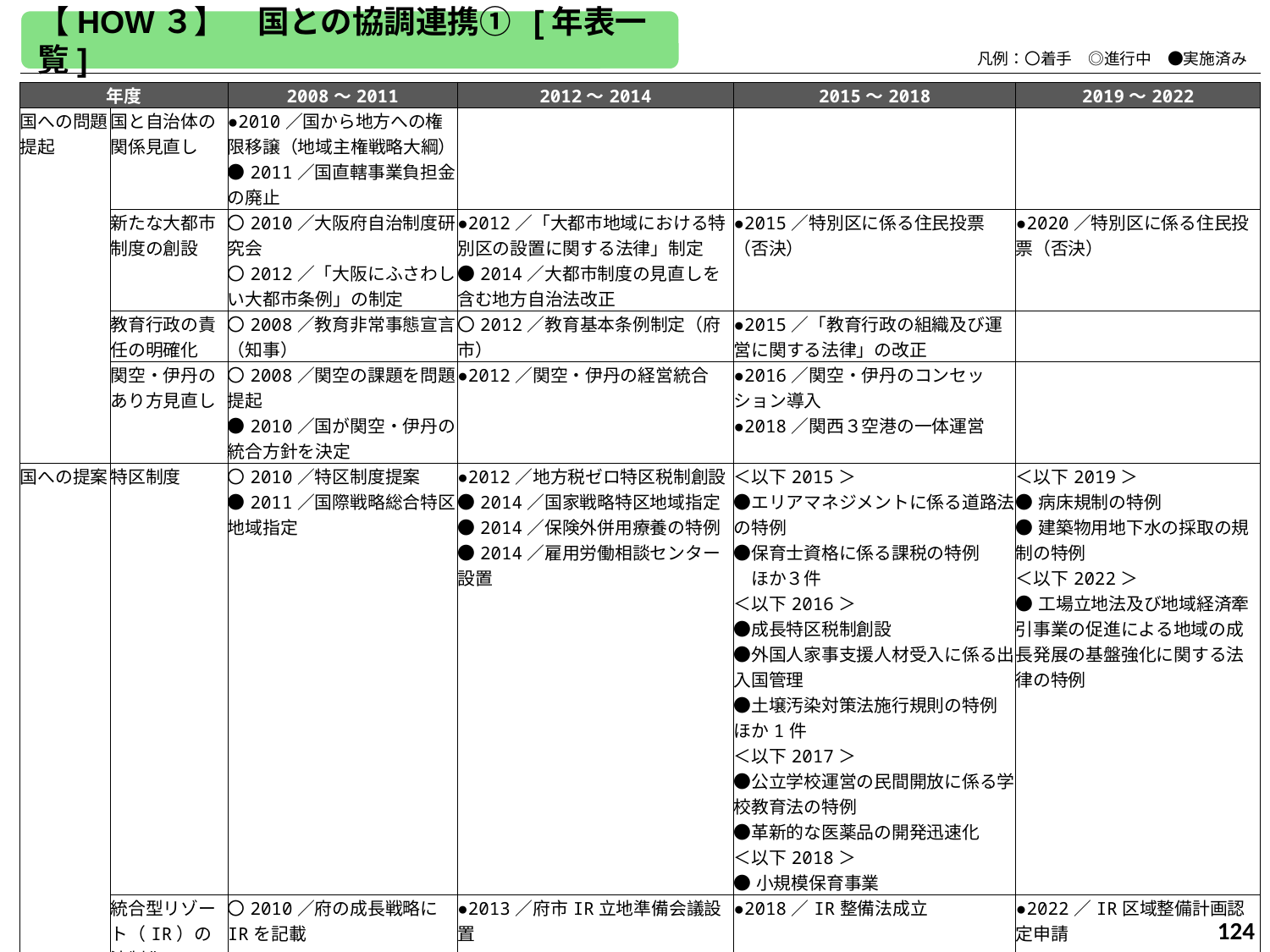

【HOW３】　国との協調連携①  [年表一覧]
　　　　凡例：〇着手　◎進行中　●実施済み
| 年度 |  | 2008～2011 | 2012～2014 | 2015～2018 | 2019～2022 |
| --- | --- | --- | --- | --- | --- |
| 国への問題提起 | 国と自治体の関係見直し | ●2010／国から地方への権限移譲（地域主権戦略大綱） ●2011／国直轄事業負担金の廃止 |  |  |  |
|  | 新たな大都市制度の創設 | 〇2010／大阪府自治制度研究会 〇2012／「大阪にふさわしい大都市条例」の制定 | ●2012／「大都市地域における特別区の設置に関する法律」制定 ●2014／大都市制度の見直しを含む地方自治法改正 | ●2015／特別区に係る住民投票（否決） | ●2020／特別区に係る住民投票（否決） |
|  | 教育行政の責任の明確化 | 〇2008／教育非常事態宣言（知事） | 〇2012／教育基本条例制定（府市） | ●2015／「教育行政の組織及び運営に関する法律」の改正 |  |
|  | 関空・伊丹のあり方見直し | 〇2008／関空の課題を問題提起 ●2010／国が関空・伊丹の統合方針を決定 | ●2012／関空・伊丹の経営統合 | ●2016／関空・伊丹のコンセッション導入 ●2018／関西３空港の一体運営 |  |
| 国への提案 | 特区制度 | 〇2010／特区制度提案 ●2011／国際戦略総合特区地域指定 | ●2012／地方税ゼロ特区税制創設 ●2014／国家戦略特区地域指定 ●2014／保険外併用療養の特例 ●2014／雇用労働相談センター設置 | ＜以下2015＞ ●エリアマネジメントに係る道路法の特例 ●保育士資格に係る課税の特例 　ほか３件 ＜以下2016＞ ●成長特区税制創設 ●外国人家事支援人材受入に係る出入国管理 ●土壌汚染対策法施行規則の特例　ほか1件 ＜以下2017＞ ●公立学校運営の民間開放に係る学校教育法の特例 ●革新的な医薬品の開発迅速化 ＜以下2018＞ ●小規模保育事業 | ＜以下2019＞ ●病床規制の特例 ●建築物用地下水の採取の規制の特例 ＜以下2022＞ ●工場立地法及び地域経済牽引事業の促進による地域の成長発展の基盤強化に関する法律の特例 |
|  | 統合型リゾート（IR）の法制化 | 〇2010／府の成長戦略にIRを記載 | ●2013／府市IR立地準備会議設置 | ●2018／IR整備法成立 | ●2022／IR区域整備計画認定申請 |
124